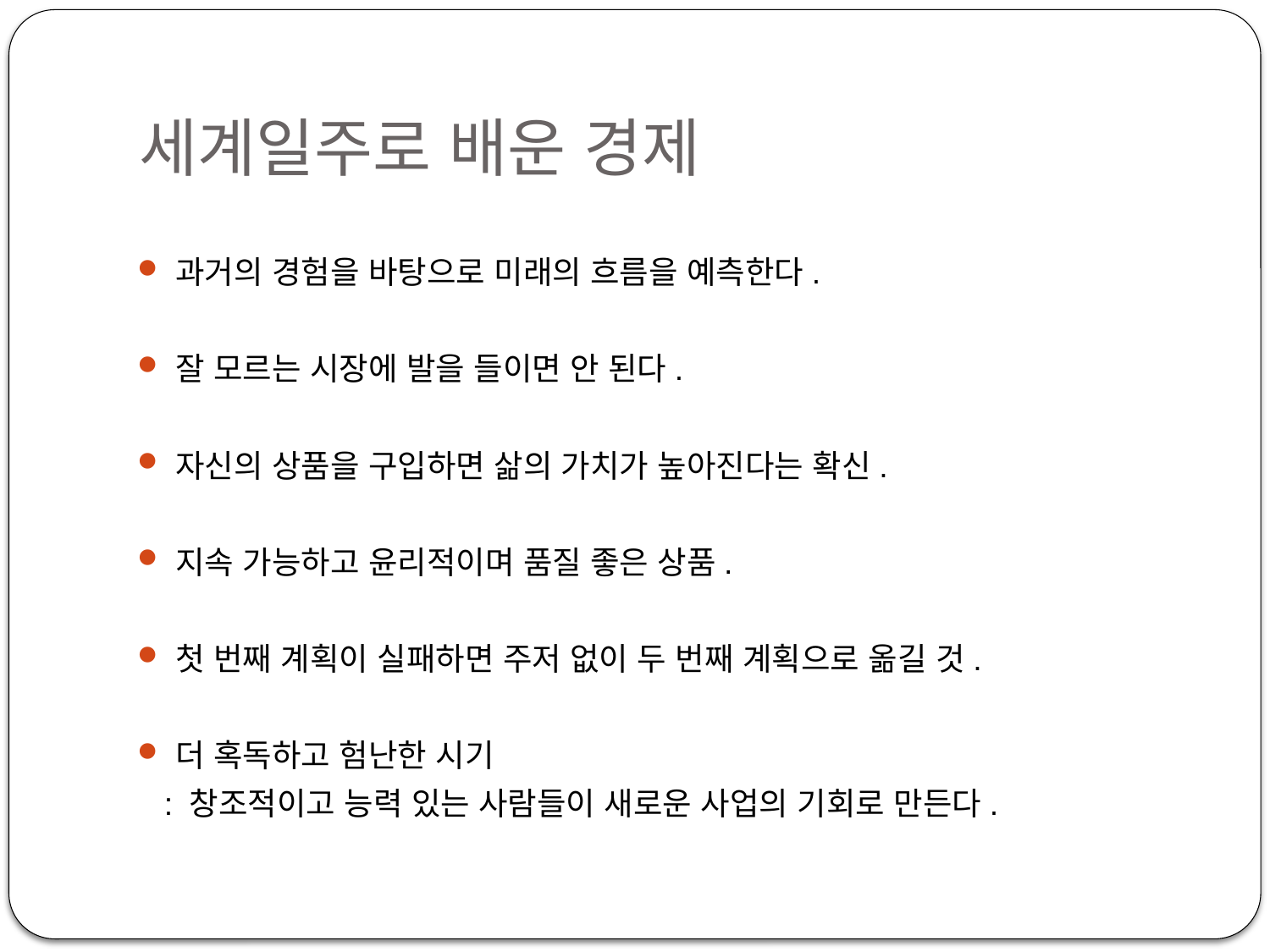

# 세계일주로 배운 경제
과거의 경험을 바탕으로 미래의 흐름을 예측한다.

잘 모르는 시장에 발을 들이면 안 된다.

자신의 상품을 구입하면 삶의 가치가 높아진다는 확신.

지속 가능하고 윤리적이며 품질 좋은 상품.

첫 번째 계획이 실패하면 주저 없이 두 번째 계획으로 옮길 것.

더 혹독하고 험난한 시기
   : 창조적이고 능력 있는 사람들이 새로운 사업의 기회로 만든다.